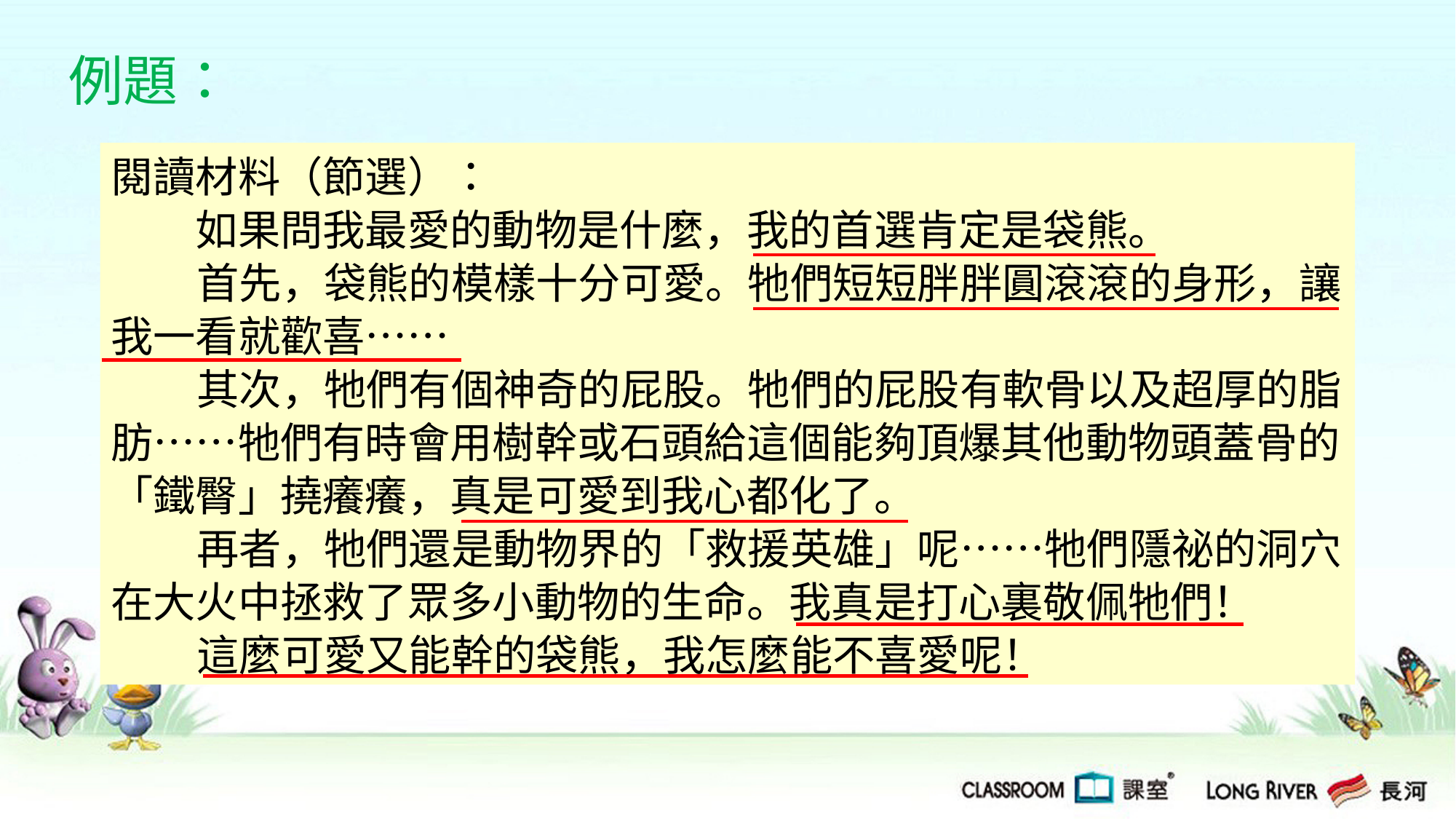

例題：
閱讀材料（節選）：
　　如果問我最愛的動物是什麼，我的首選肯定是袋熊。
首先，袋熊的模樣十分可愛。牠們短短胖胖圓滾滾的身形，讓我一看就歡喜……
其次，牠們有個神奇的屁股。牠們的屁股有軟骨以及超厚的脂肪……牠們有時會用樹幹或石頭給這個能夠頂爆其他動物頭蓋骨的「鐵臀」撓癢癢，真是可愛到我心都化了。
再者，牠們還是動物界的「救援英雄」呢……牠們隱祕的洞穴在大火中拯救了眾多小動物的生命。我真是打心裏敬佩牠們！
這麼可愛又能幹的袋熊，我怎麼能不喜愛呢！